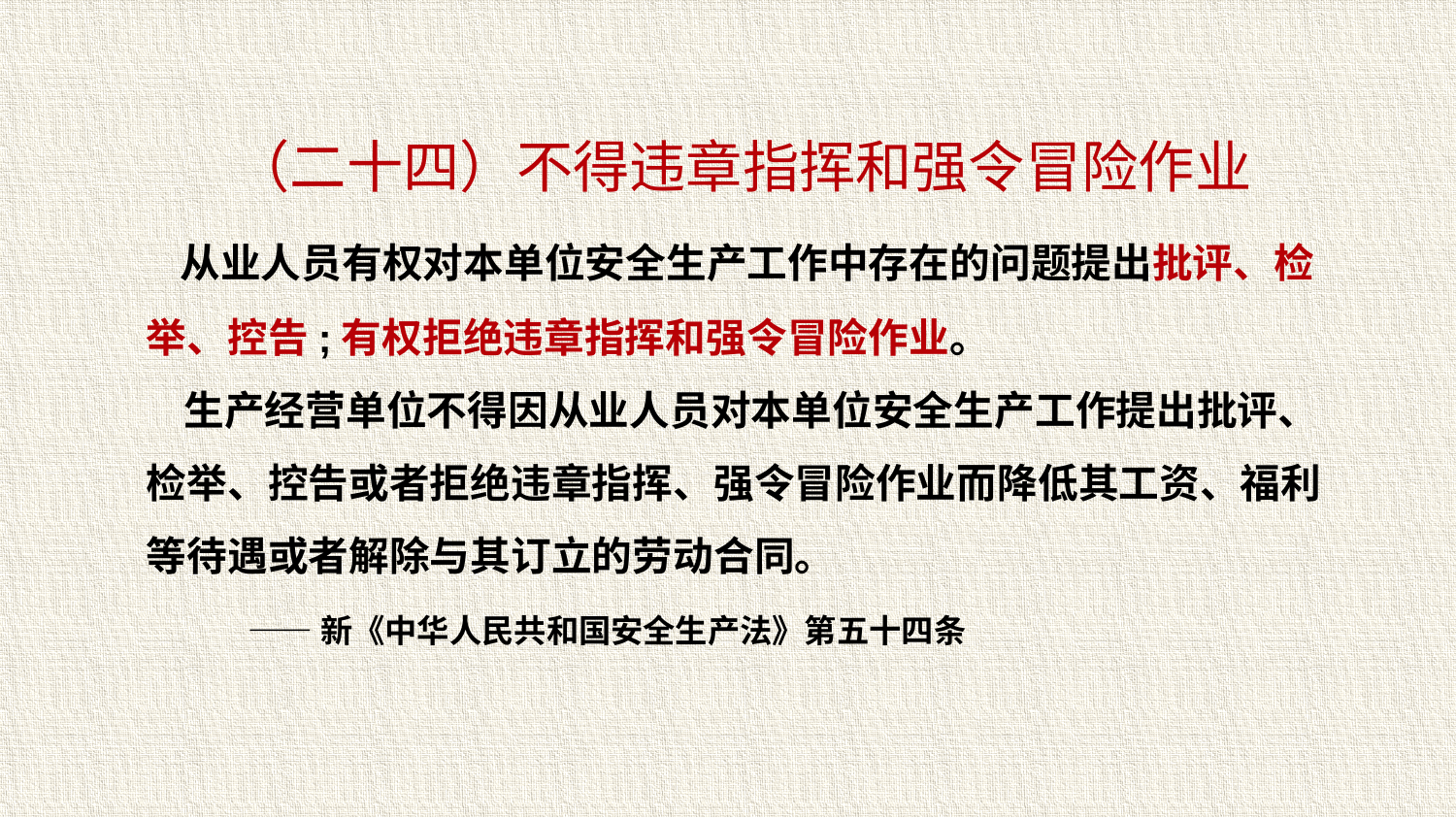

（二十四）不得违章指挥和强令冒险作业
  从业人员有权对本单位安全生产工作中存在的问题提出批评、检举、控告;有权拒绝违章指挥和强令冒险作业。
   生产经营单位不得因从业人员对本单位安全生产工作提出批评、检举、控告或者拒绝违章指挥、强令冒险作业而降低其工资、福利等待遇或者解除与其订立的劳动合同。
              ——新《中华人民共和国安全生产法》第五十四条